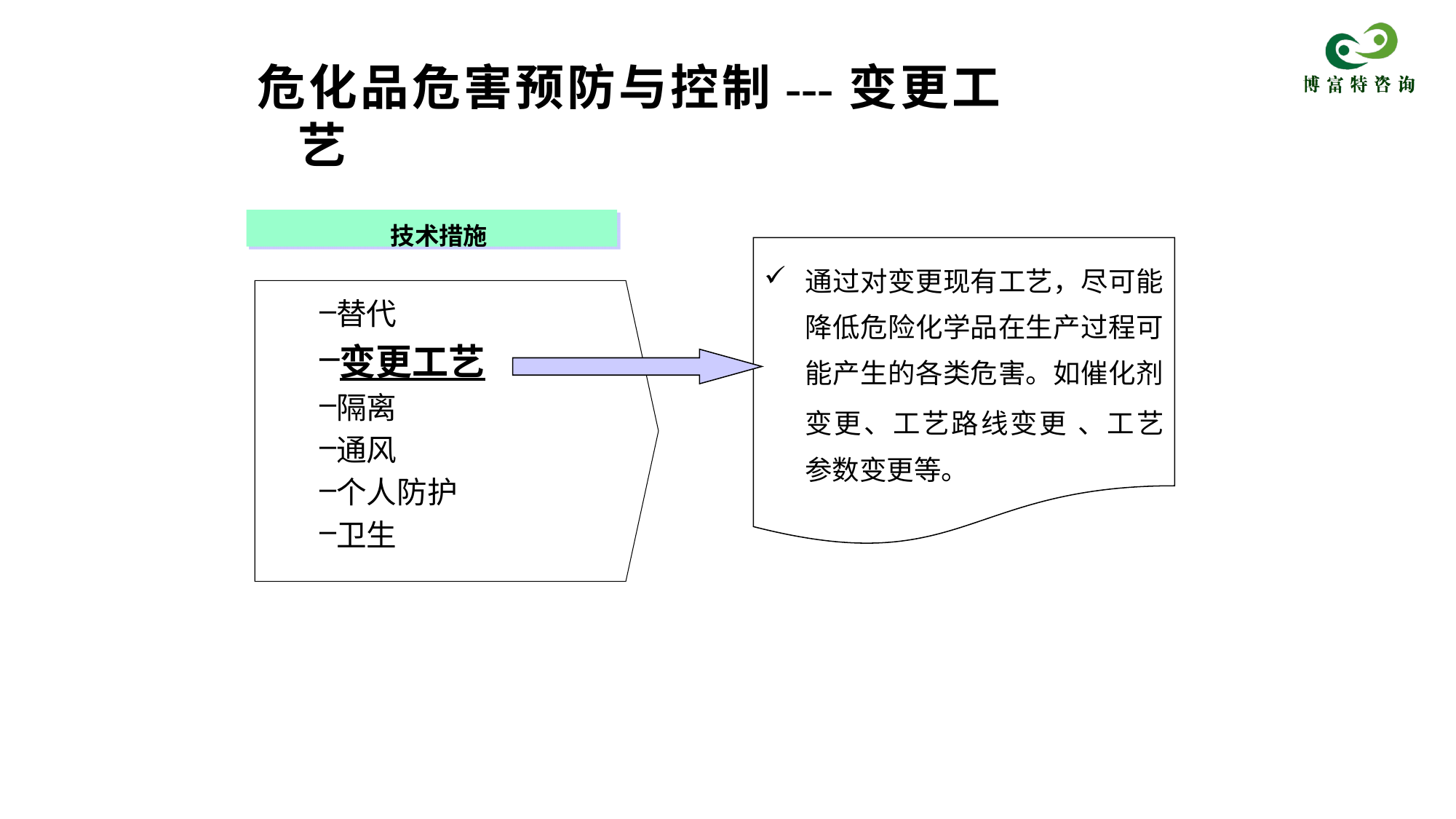

危化品危害预防与控制---变更工艺

技术措施

通过对变更现有工艺，尽可能降低危险化学品在生产过程可能产生的各类危害。如催化剂变更、工艺路线变更 、工艺参数变更等。

替代
变更工艺
隔离
通风
个人防护
卫生